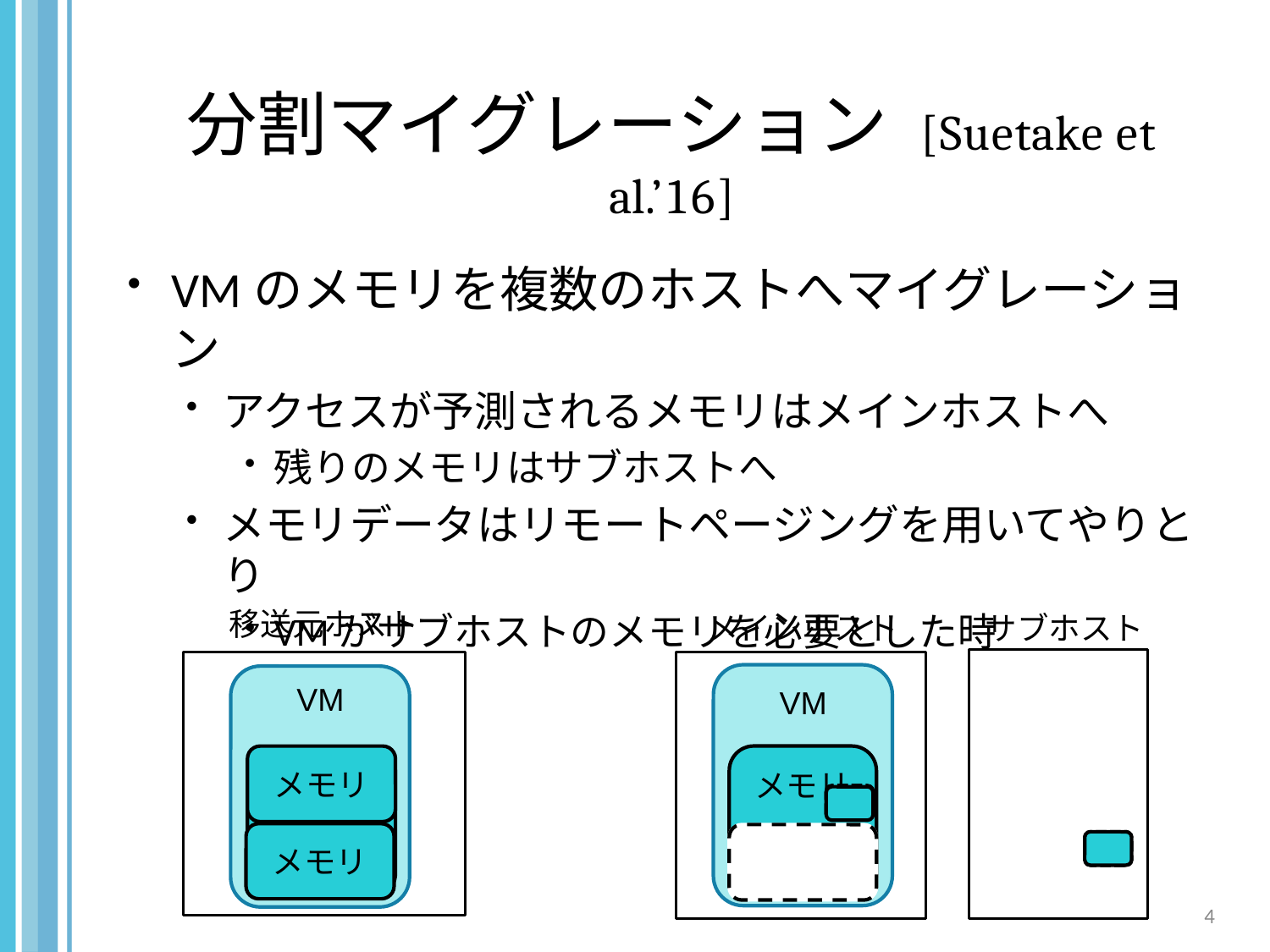

# 分割マイグレーション [Suetake et al.’16]
VMのメモリを複数のホストへマイグレーション
アクセスが予測されるメモリはメインホストへ
残りのメモリはサブホストへ
メモリデータはリモートページングを用いてやりとり
VMがサブホストのメモリを必要とした時

移送元ホスト
メインホスト
サブホスト

VM

メモリ
メモリ
メモリ

VM
メモリ
メモリ

メモリ

4